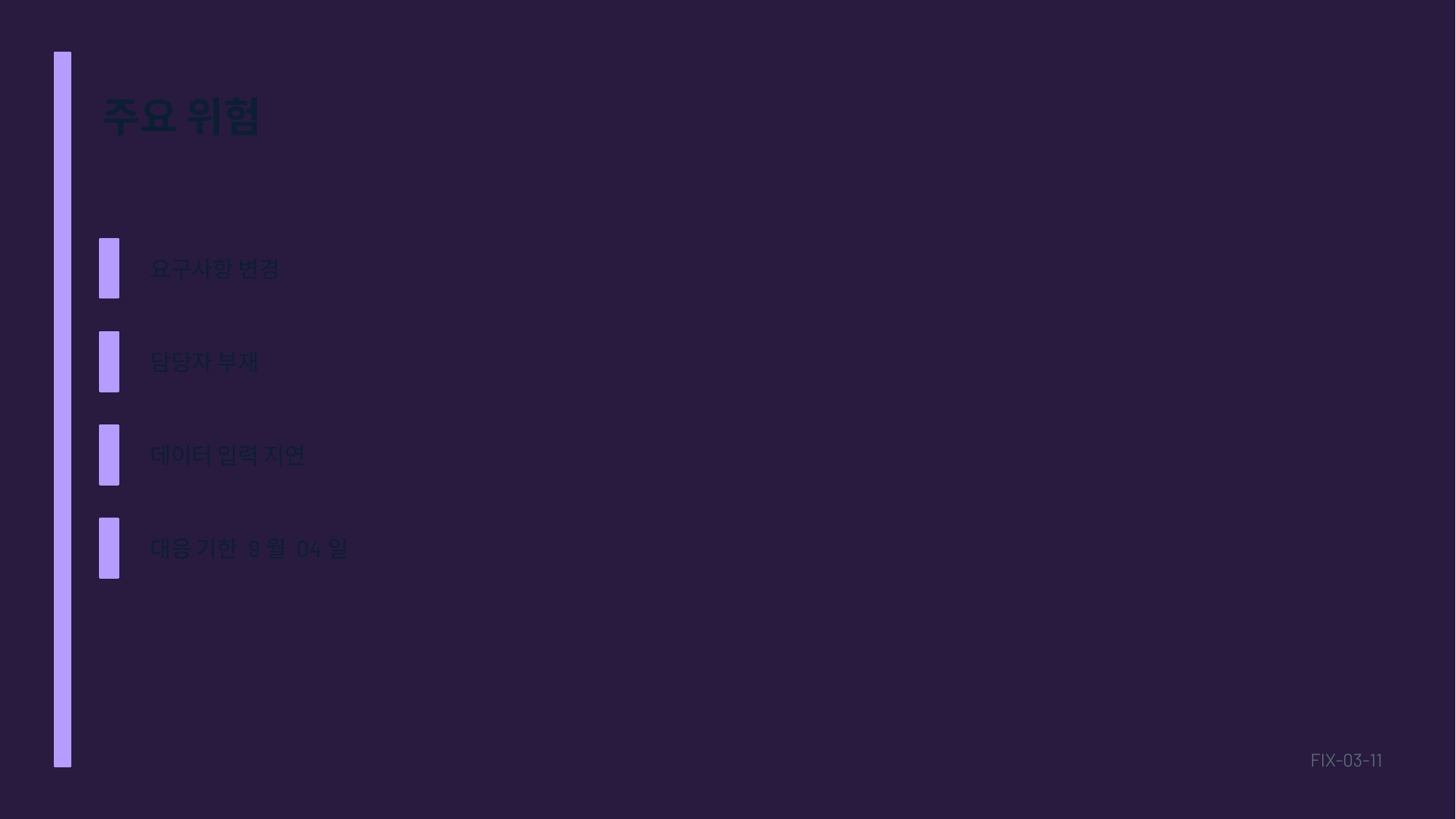

주요 위험
요구사항 변경

담당자 부재

데이터 입력 지연

대응 기한 9월 04일

FIX-03-11